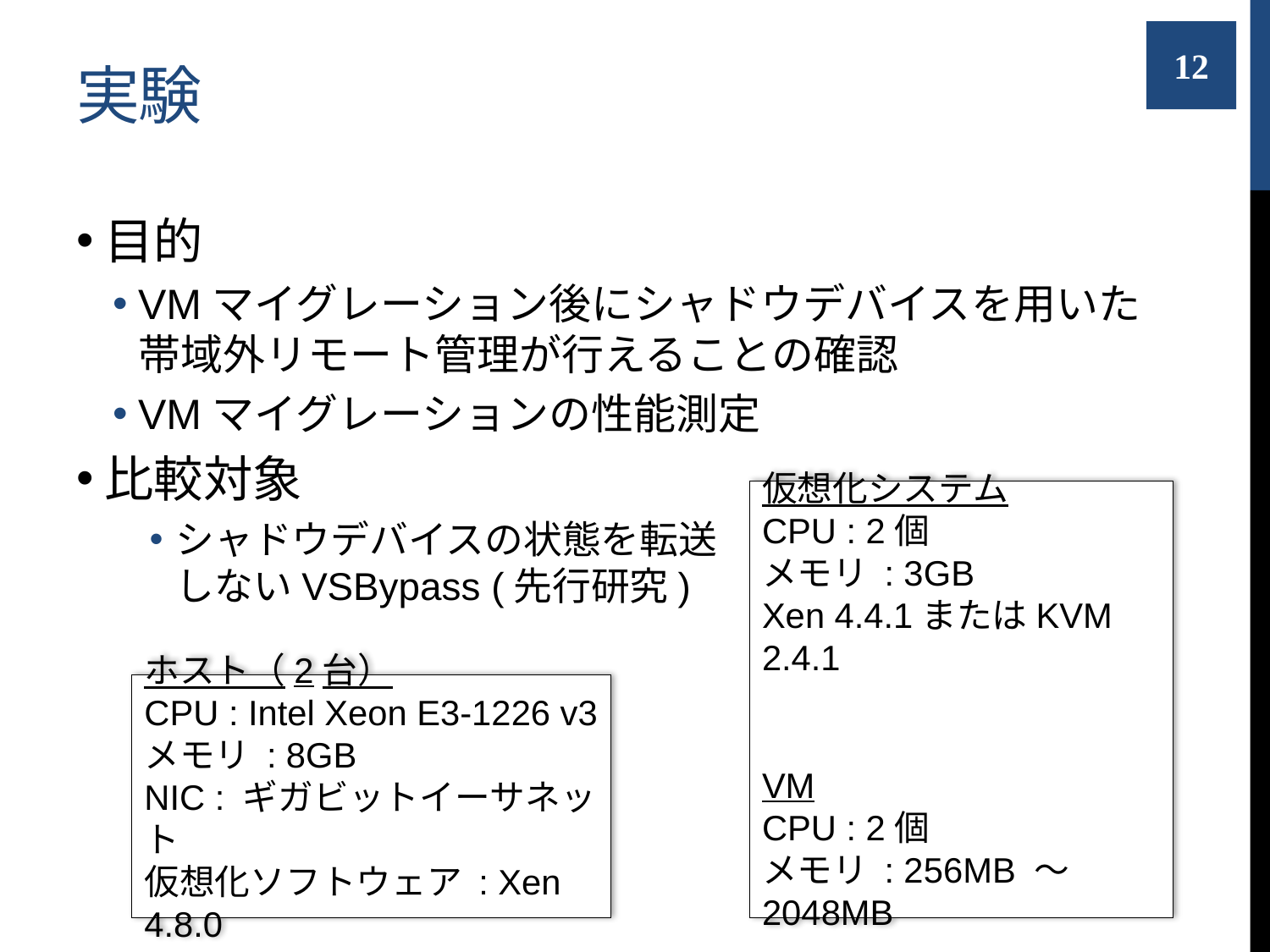

# 実験
12
目的
VMマイグレーション後にシャドウデバイスを用いた帯域外リモート管理が行えることの確認
VMマイグレーションの性能測定
比較対象
シャドウデバイスの状態を転送
しないVSBypass (先行研究)
仮想化システム
CPU : 2個
メモリ : 3GB
Xen 4.4.1またはKVM 2.4.1

VM
CPU : 2個
メモリ : 256MB 〜 2048MB
ホスト（2台）
CPU : Intel Xeon E3-1226 v3
メモリ : 8GB
NIC : ギガビットイーサネット
仮想化ソフトウェア : Xen 4.8.0